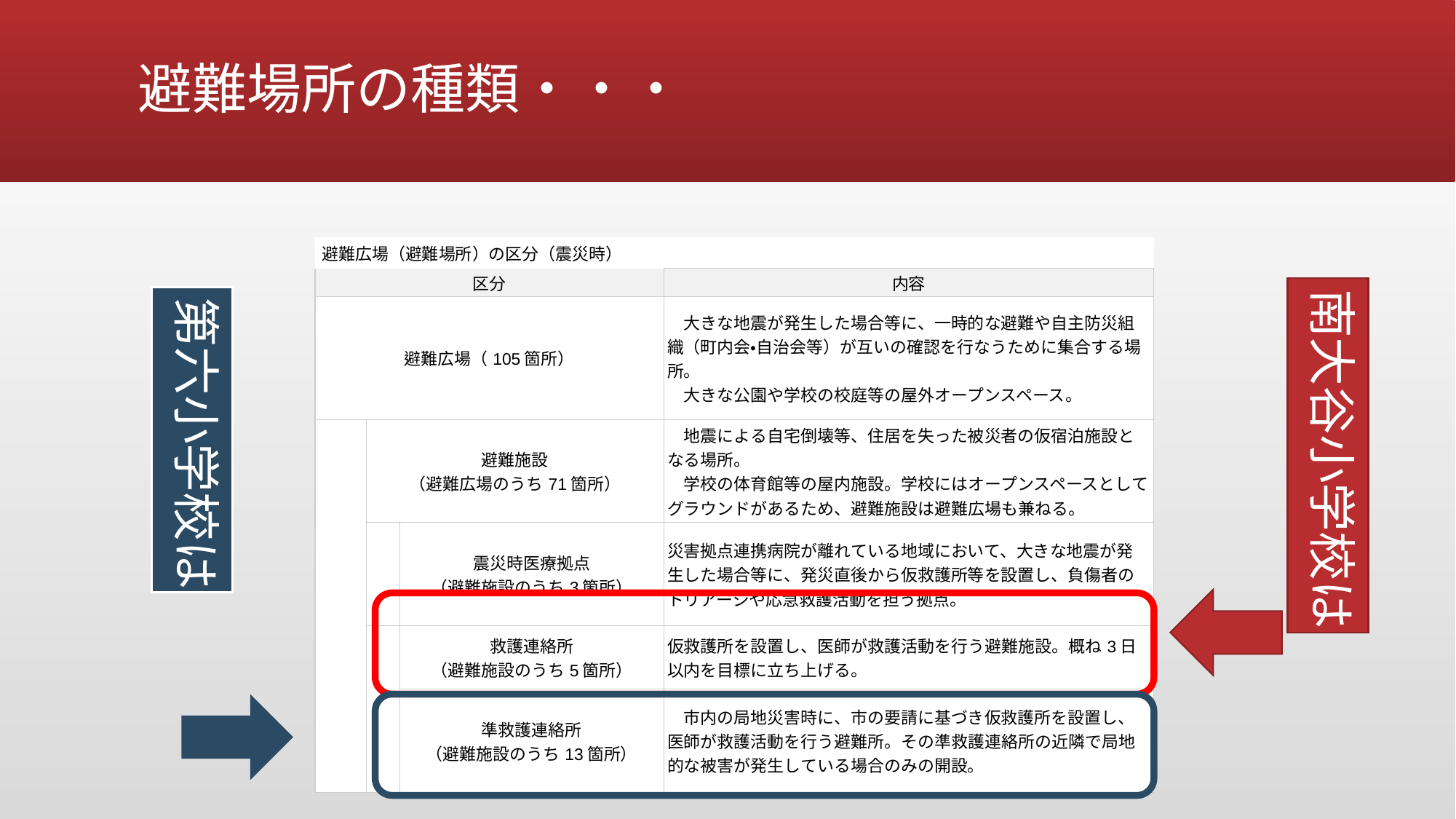

# 避難場所の種類・・・
| 避難広場（避難場所）の区分（震災時） |  |  |  |
| --- | --- | --- | --- |
| 区分 |  |  | 内容 |
| 避難広場（105箇所） |  |  | 大きな地震が発生した場合等に、一時的な避難や自主防災組織（町内会・自治会等）が互いの確認を行なうために集合する場所。 　大きな公園や学校の校庭等の屋外オープンスペース。 |
|  | 避難施設 （避難広場のうち71箇所） |  | 地震による自宅倒壊等、住居を失った被災者の仮宿泊施設となる場所。 　学校の体育館等の屋内施設。学校にはオープンスペースとしてグラウンドがあるため、避難施設は避難広場も兼ねる。 |
|  |  | 震災時医療拠点 （避難施設のうち3箇所） | 災害拠点連携病院が離れている地域において、大きな地震が発生した場合等に、発災直後から仮救護所等を設置し、負傷者のトリアージや応急救護活動を担う拠点。 |
|  |  | 救護連絡所 （避難施設のうち5箇所） | 仮救護所を設置し、医師が救護活動を行う避難施設。概ね3日以内を目標に立ち上げる。 |
|  |  | 準救護連絡所 （避難施設のうち13箇所） | 市内の局地災害時に、市の要請に基づき仮救護所を設置し、医師が救護活動を行う避難所。その準救護連絡所の近隣で局地的な被害が発生している場合のみの開設。 |
南大谷小学校は
第六小学校は